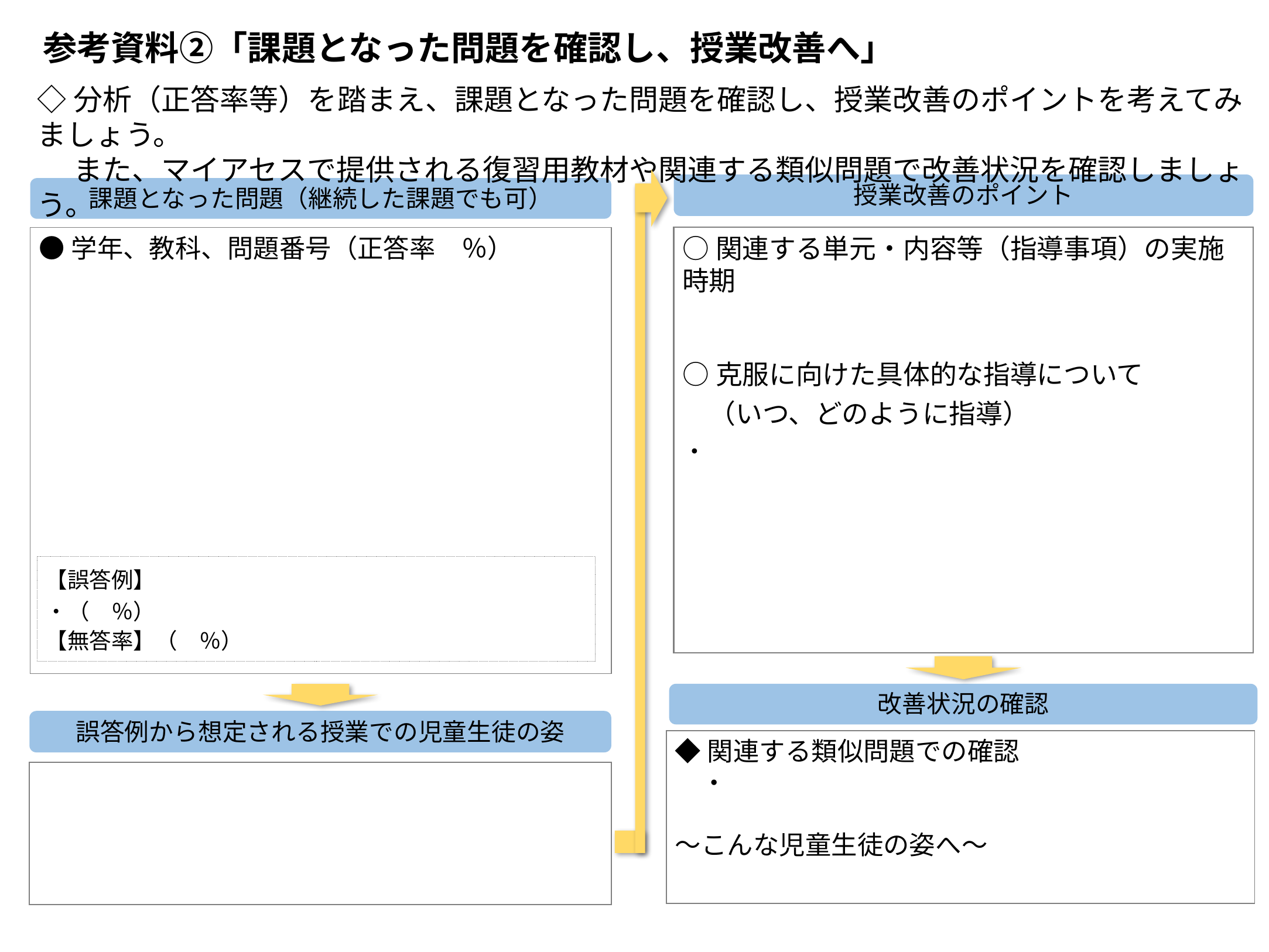

# 参考資料②「課題となった問題を確認し、授業改善へ」
◇分析（正答率等）を踏まえ、課題となった問題を確認し、授業改善のポイントを考えてみましょう。
　 また、マイアセスで提供される復習用教材や関連する類似問題で改善状況を確認しましょう。

授業改善のポイント
課題となった問題（継続した課題でも可）
●学年、教科、問題番号（正答率　％）

○関連する単元・内容等（指導事項）の実施時期

○克服に向けた具体的な指導について
　（いつ、どのように指導）
・
【誤答例】
・（　％）
【無答率】（　％）

改善状況の確認

誤答例から想定される授業での児童生徒の姿
◆関連する類似問題での確認
　・

～こんな児童生徒の姿へ～